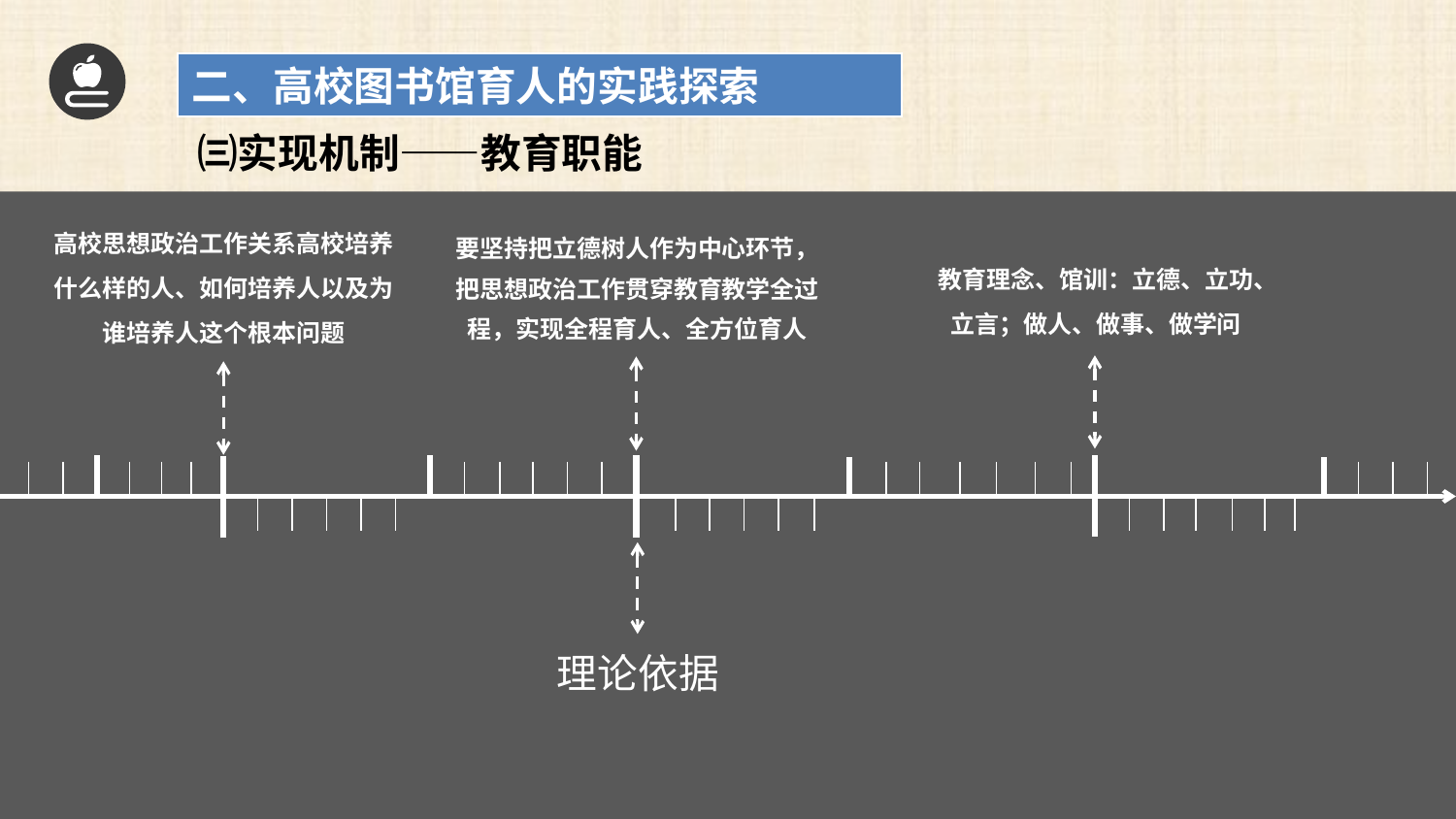

二、高校图书馆育人的实践探索
㈢实现机制——教育职能

高校思想政治工作关系高校培养什么样的人、如何培养人以及为谁培养人这个根本问题
要坚持把立德树人作为中心环节，把思想政治工作贯穿教育教学全过程，实现全程育人、全方位育人
教育理念、馆训：立德、立功、立言；做人、做事、做学问
理论依据